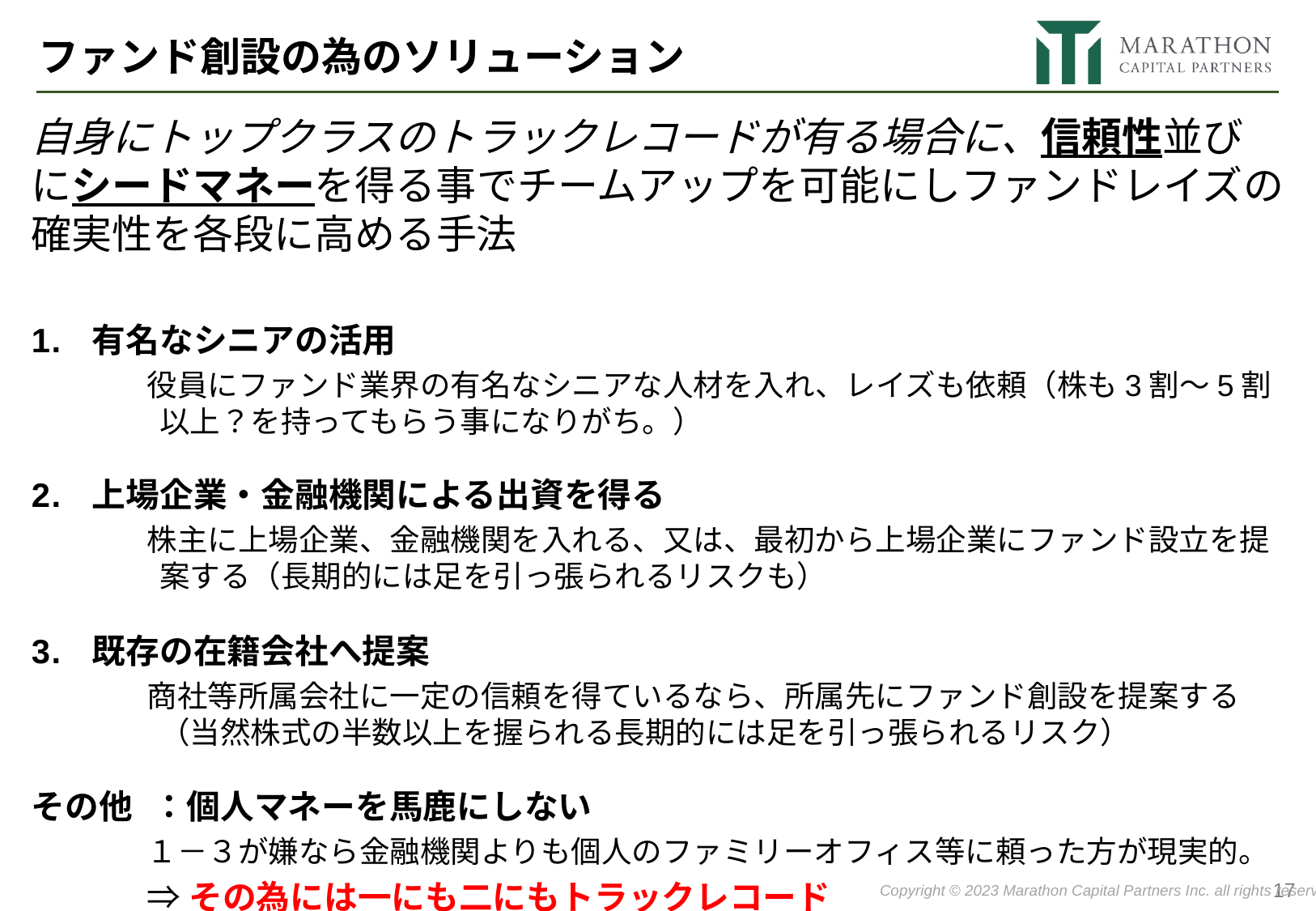

ファンド創設の為のソリューション
自身にトップクラスのトラックレコードが有る場合に、信頼性並びにシードマネーを得る事でチームアップを可能にしファンドレイズの確実性を各段に高める手法

有名なシニアの活用
役員にファンド業界の有名なシニアな人材を入れ、レイズも依頼（株も3割～5割以上？を持ってもらう事になりがち。）

上場企業・金融機関による出資を得る
株主に上場企業、金融機関を入れる、又は、最初から上場企業にファンド設立を提案する（長期的には足を引っ張られるリスクも）

既存の在籍会社へ提案
商社等所属会社に一定の信頼を得ているなら、所属先にファンド創設を提案する（当然株式の半数以上を握られる長期的には足を引っ張られるリスク）

その他	：個人マネーを馬鹿にしない
１－３が嫌なら金融機関よりも個人のファミリーオフィス等に頼った方が現実的。
⇒その為には一にも二にもトラックレコード